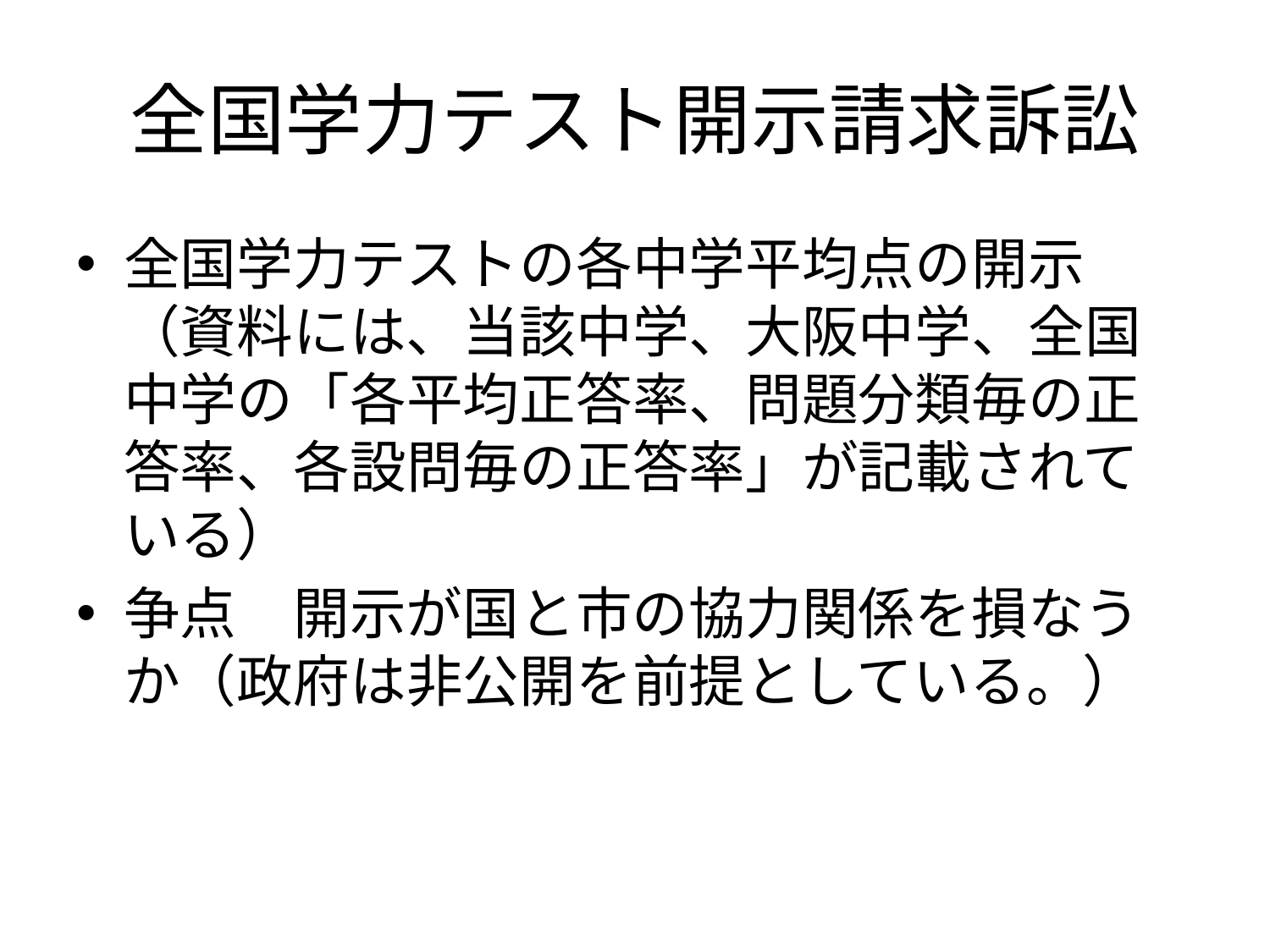

# 全国学力テスト開示請求訴訟
全国学力テストの各中学平均点の開示（資料には、当該中学、大阪中学、全国中学の「各平均正答率、問題分類毎の正答率、各設問毎の正答率」が記載されている）
争点　開示が国と市の協力関係を損なうか（政府は非公開を前提としている。）